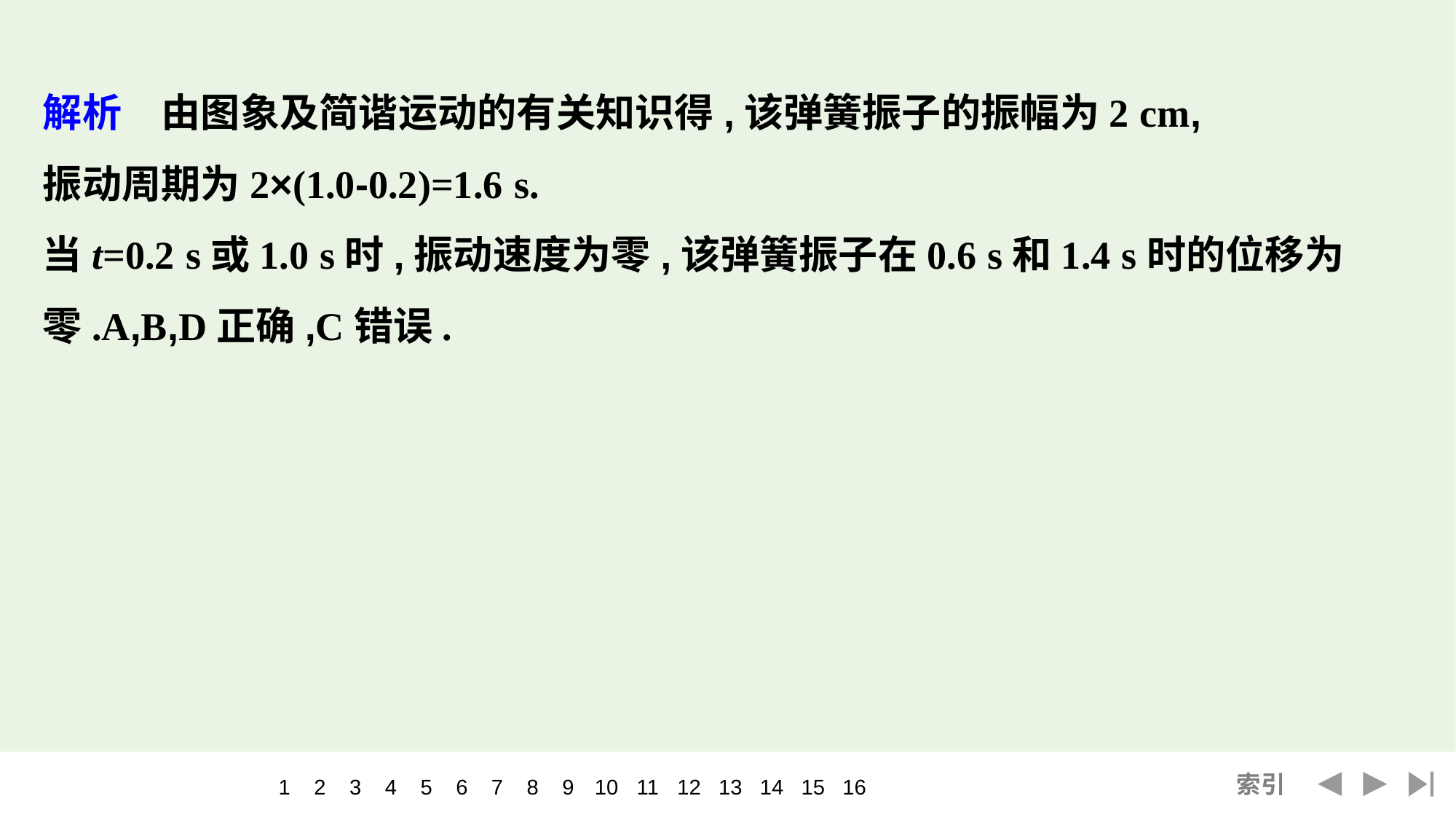

解析　由图象及简谐运动的有关知识得,该弹簧振子的振幅为2 cm,
振动周期为2×(1.0-0.2)=1.6 s.
当t=0.2 s或1.0 s时,振动速度为零,该弹簧振子在0.6 s和1.4 s时的位移为零.A,B,D正确,C错误.